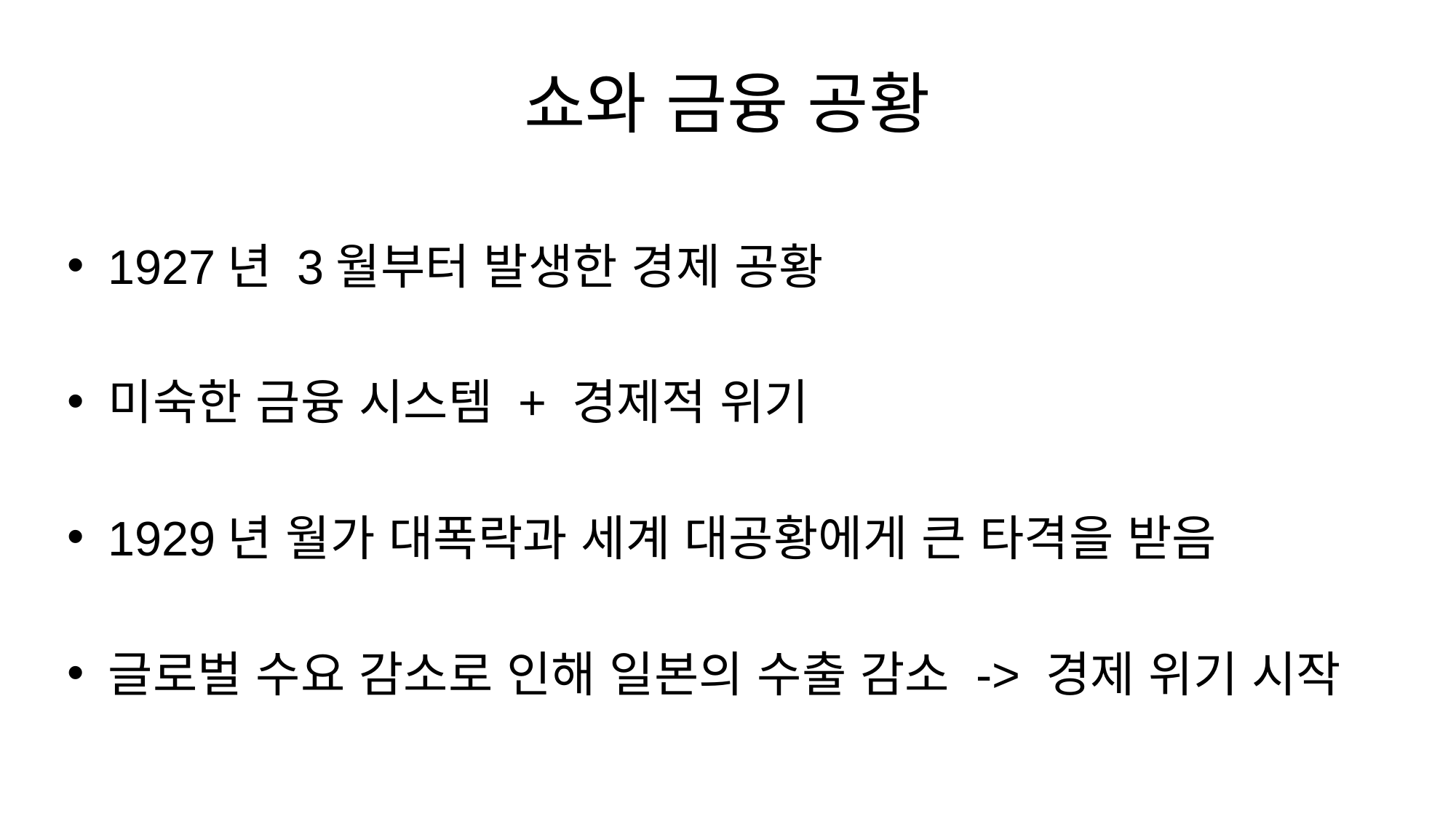

# 쇼와 금융 공황
1927년 3월부터 발생한 경제 공황

미숙한 금융 시스템 + 경제적 위기

1929년 월가 대폭락과 세계 대공황에게 큰 타격을 받음

글로벌 수요 감소로 인해 일본의 수출 감소 -> 경제 위기 시작